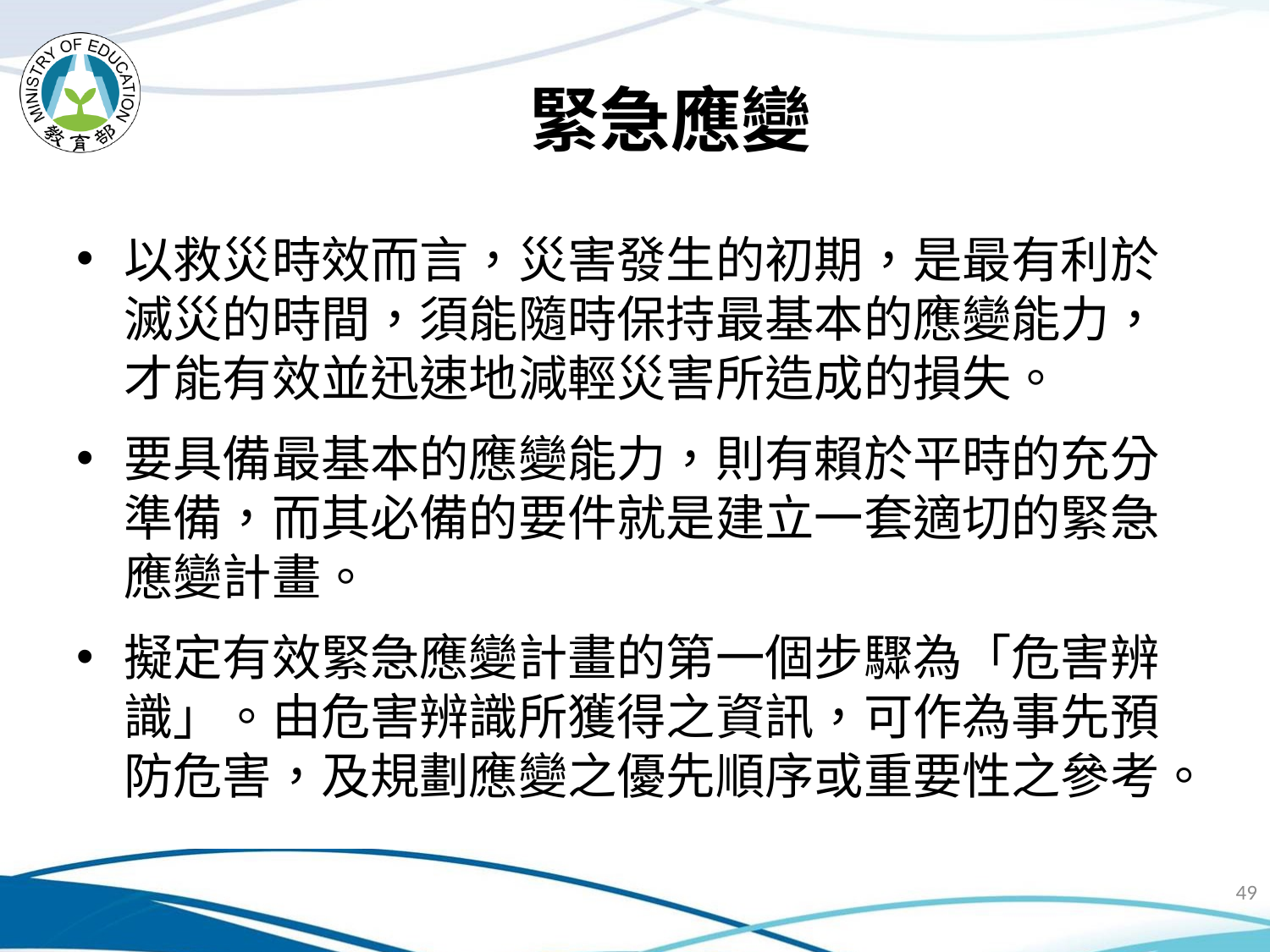

# 緊急應變
以救災時效而言，災害發生的初期，是最有利於滅災的時間，須能隨時保持最基本的應變能力，才能有效並迅速地減輕災害所造成的損失。
要具備最基本的應變能力，則有賴於平時的充分準備，而其必備的要件就是建立一套適切的緊急應變計畫。
擬定有效緊急應變計畫的第一個步驟為「危害辨識」。由危害辨識所獲得之資訊，可作為事先預防危害，及規劃應變之優先順序或重要性之參考。
49